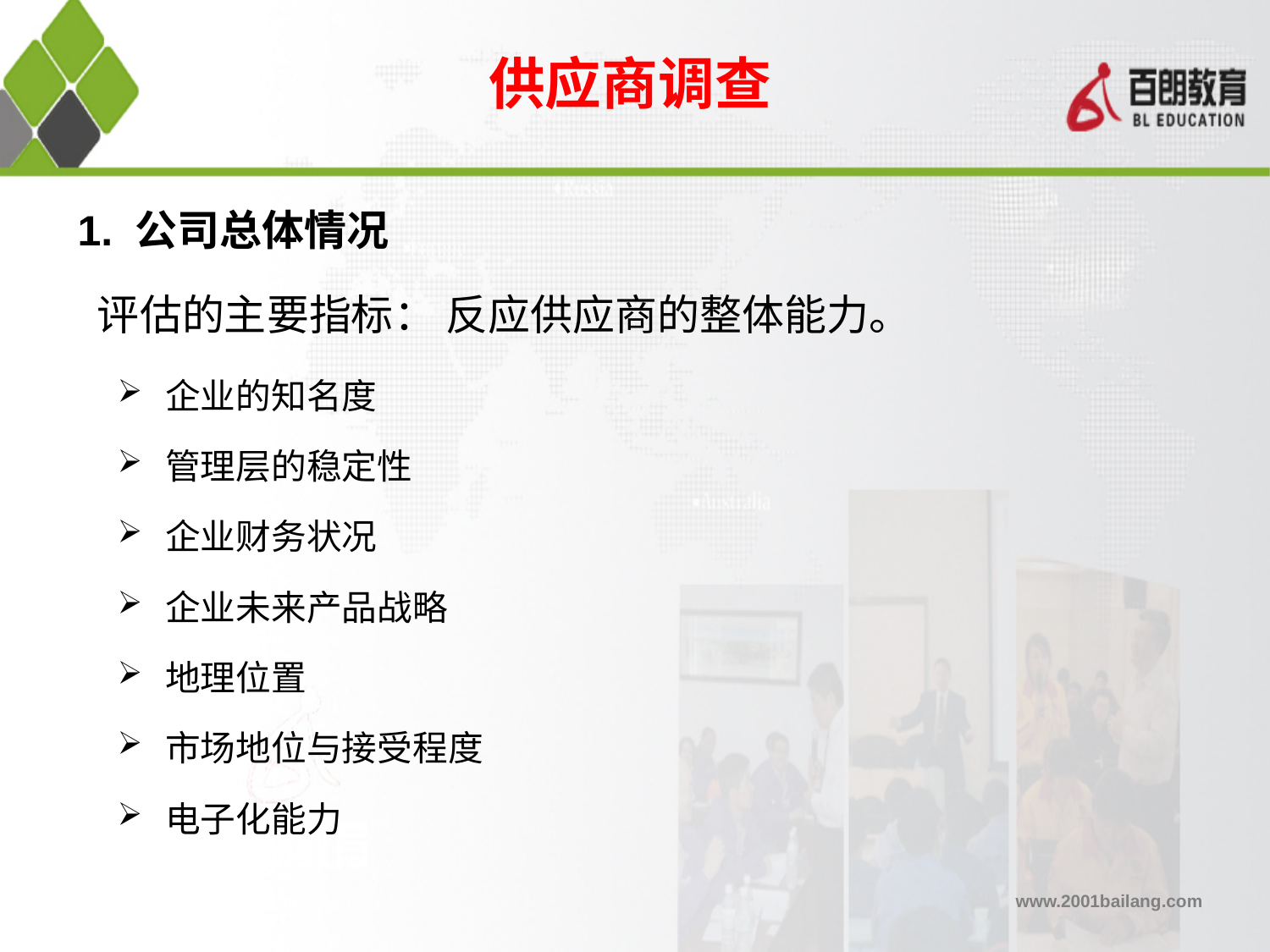

供应商调查
# 1. 公司总体情况
评估的主要指标： 反应供应商的整体能力。
企业的知名度
管理层的稳定性
企业财务状况
企业未来产品战略
地理位置
市场地位与接受程度
电子化能力